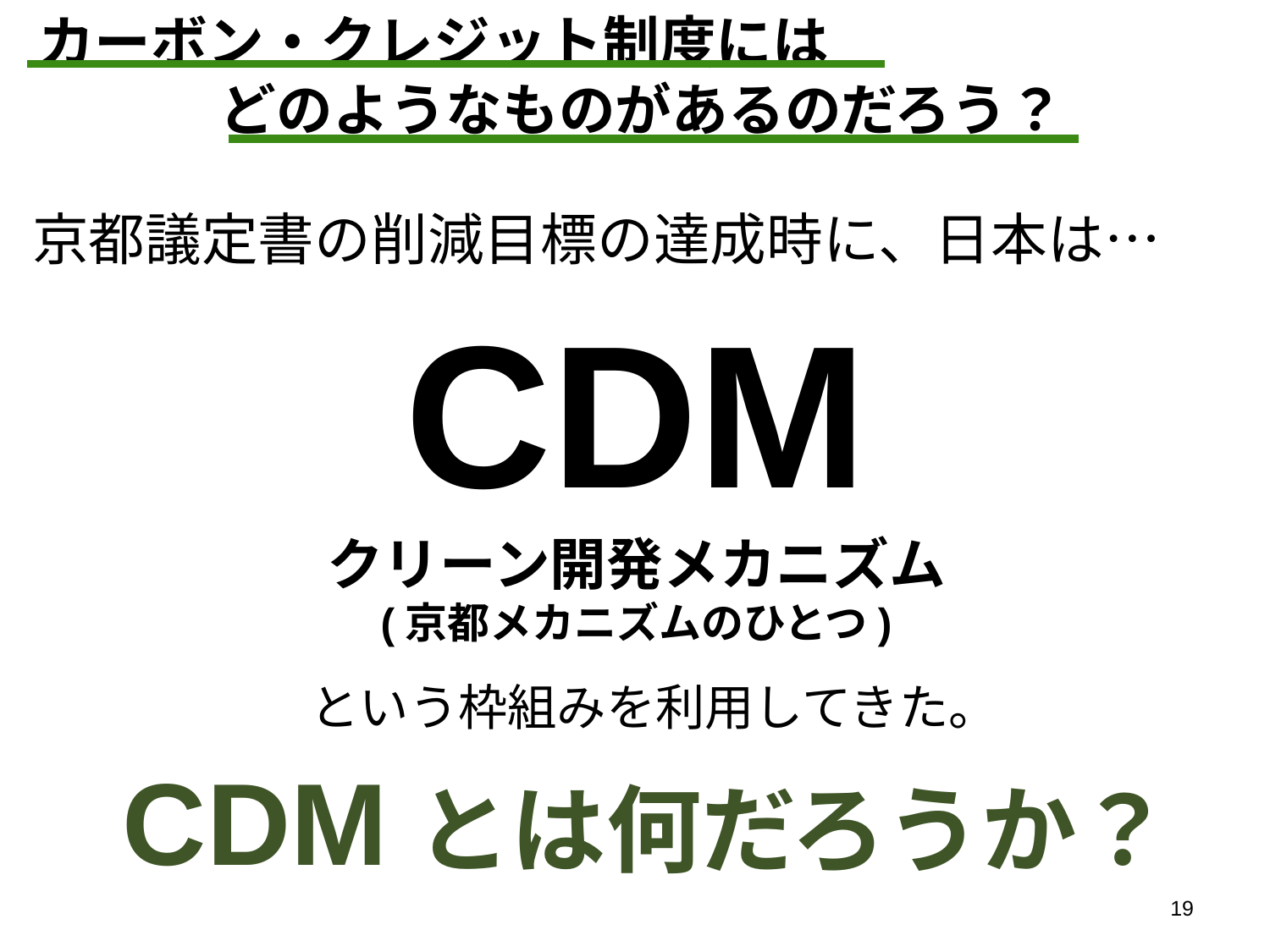

カーボン・クレジット制度には
　　   　どのようなものがあるのだろう？
京都議定書の削減目標の達成時に、日本は…
CDM
クリーン開発メカニズム
(京都メカニズムのひとつ)
という枠組みを利用してきた。
CDMとは何だろうか？
19